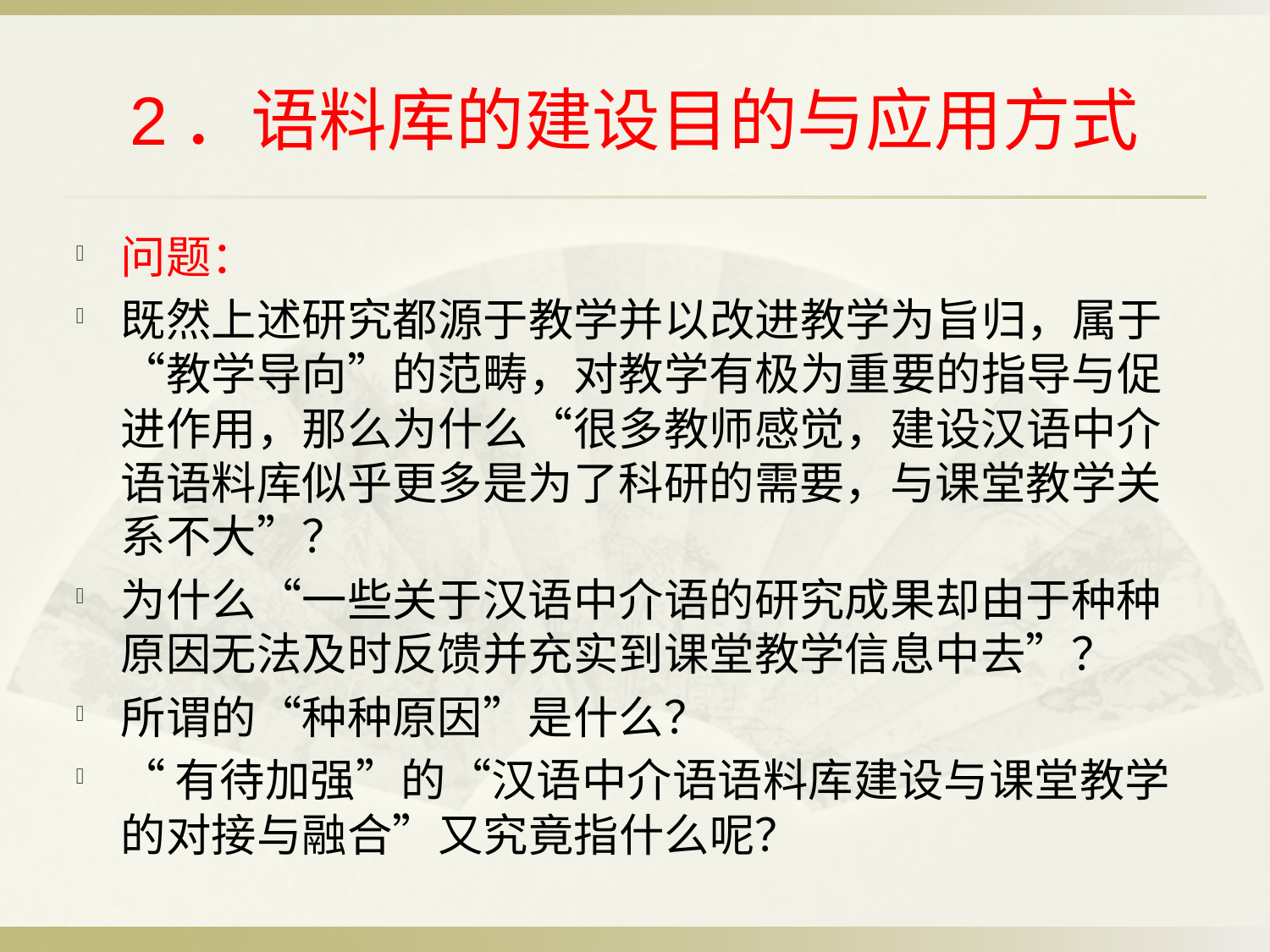

# 2．语料库的建设目的与应用方式
问题：
既然上述研究都源于教学并以改进教学为旨归，属于“教学导向”的范畴，对教学有极为重要的指导与促进作用，那么为什么“很多教师感觉，建设汉语中介语语料库似乎更多是为了科研的需要，与课堂教学关系不大”？
为什么“一些关于汉语中介语的研究成果却由于种种原因无法及时反馈并充实到课堂教学信息中去”？
所谓的“种种原因”是什么？
“有待加强”的“汉语中介语语料库建设与课堂教学的对接与融合”又究竟指什么呢？